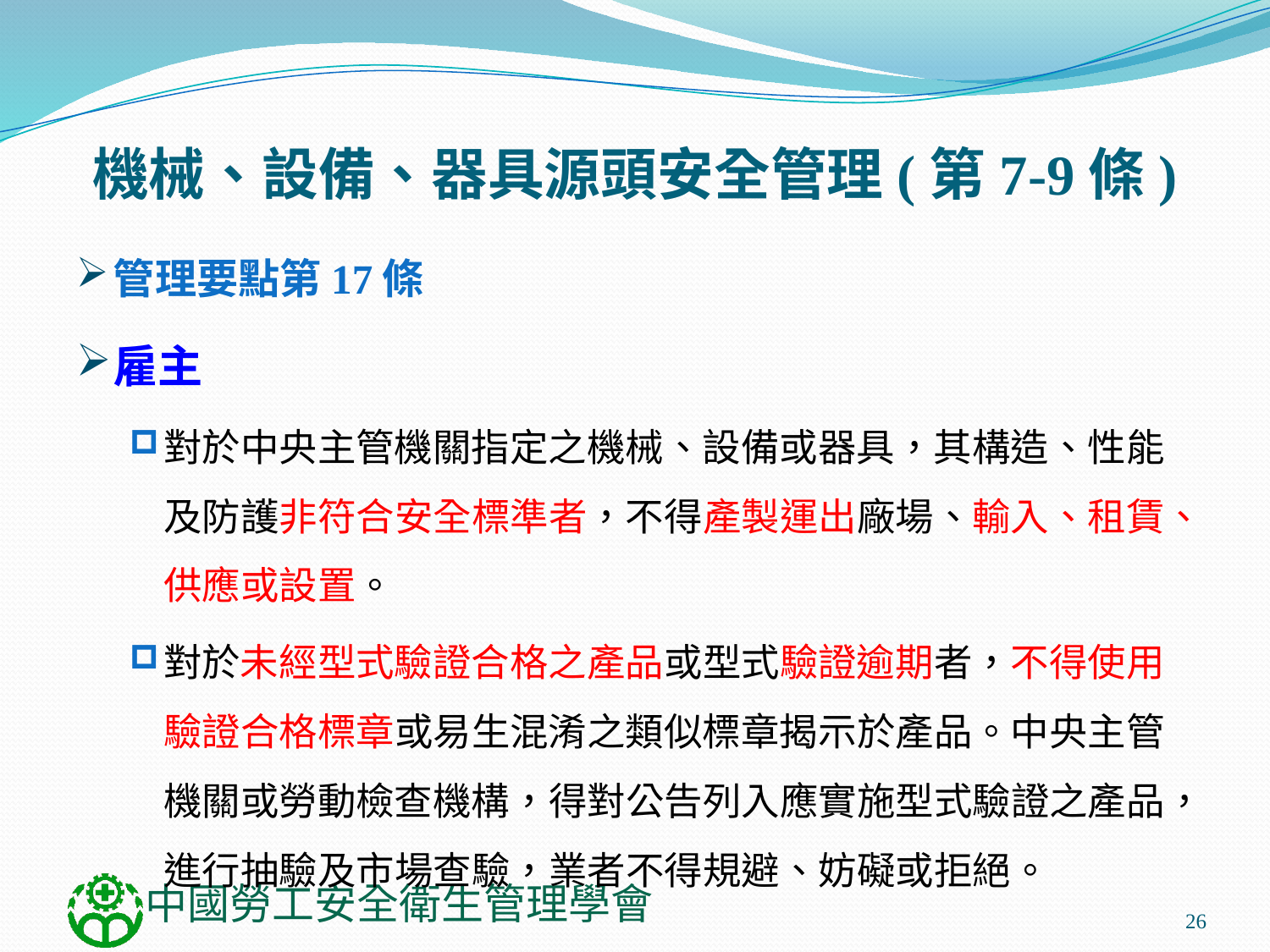

# 機械、設備、器具源頭安全管理(第7-9條)
管理要點第17條
雇主
對於中央主管機關指定之機械、設備或器具，其構造、性能及防護非符合安全標準者，不得產製運出廠場、輸入、租賃、供應或設置。
對於未經型式驗證合格之產品或型式驗證逾期者，不得使用驗證合格標章或易生混淆之類似標章揭示於產品。中央主管機關或勞動檢查機構，得對公告列入應實施型式驗證之產品，進行抽驗及市場查驗，業者不得規避、妨礙或拒絕。

26